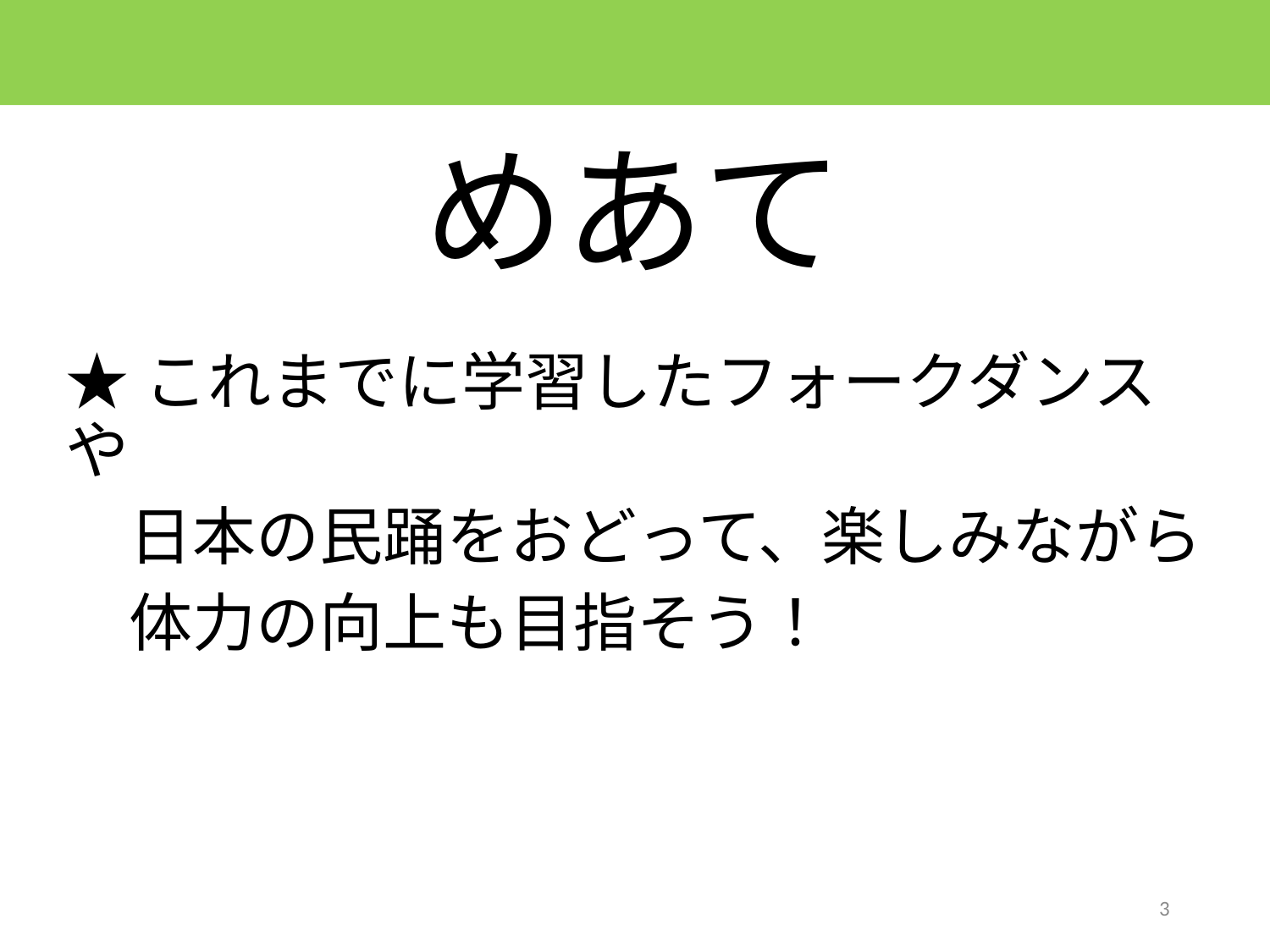

めあて
★これまでに学習したフォークダンスや
　日本の民踊をおどって、楽しみながら
　体力の向上も目指そう！
3